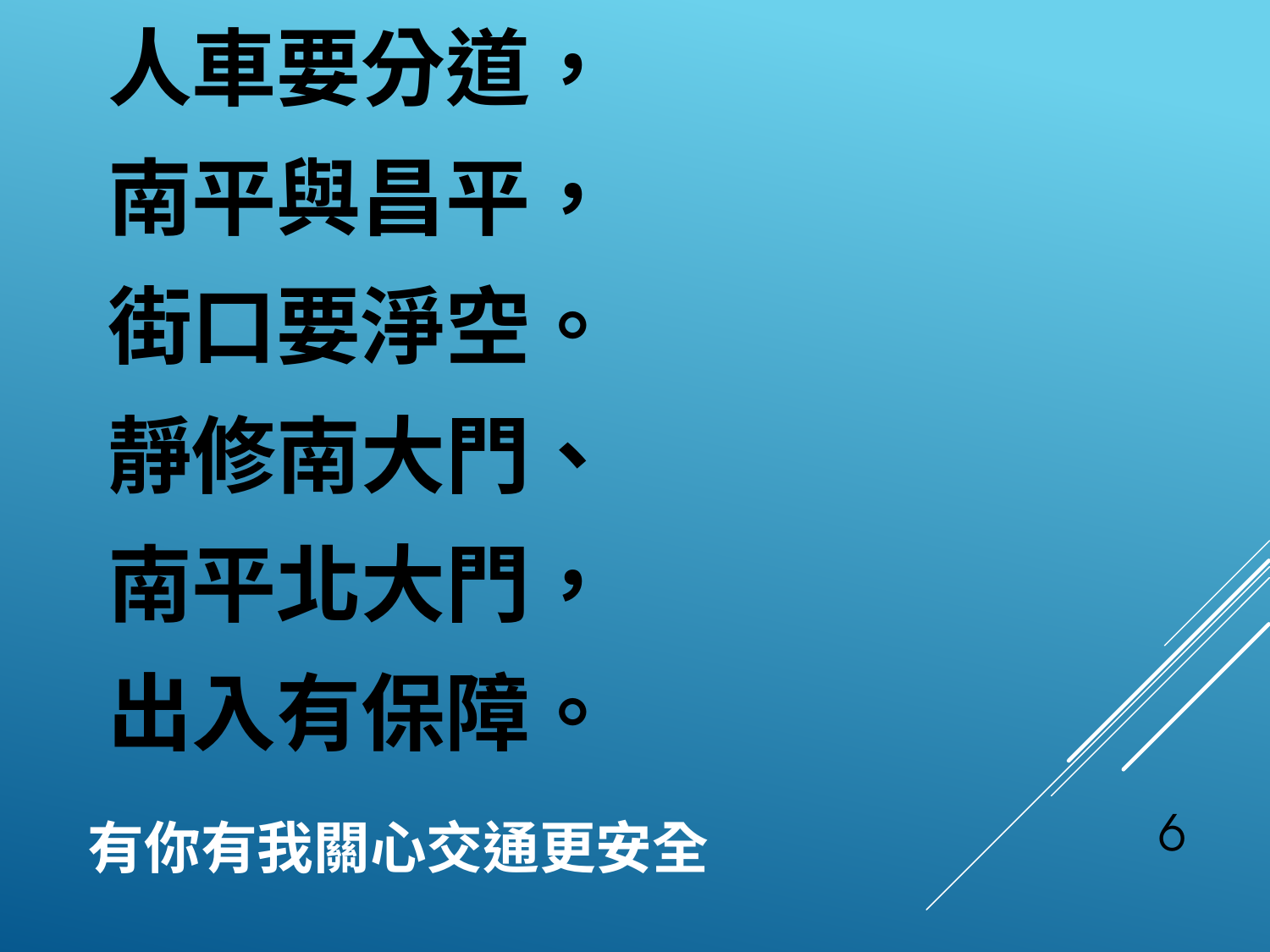

人車要分道，
南平與昌平，
街口要淨空。
靜修南大門、
南平北大門，
出入有保障。
# 有你有我關心交通更安全
6